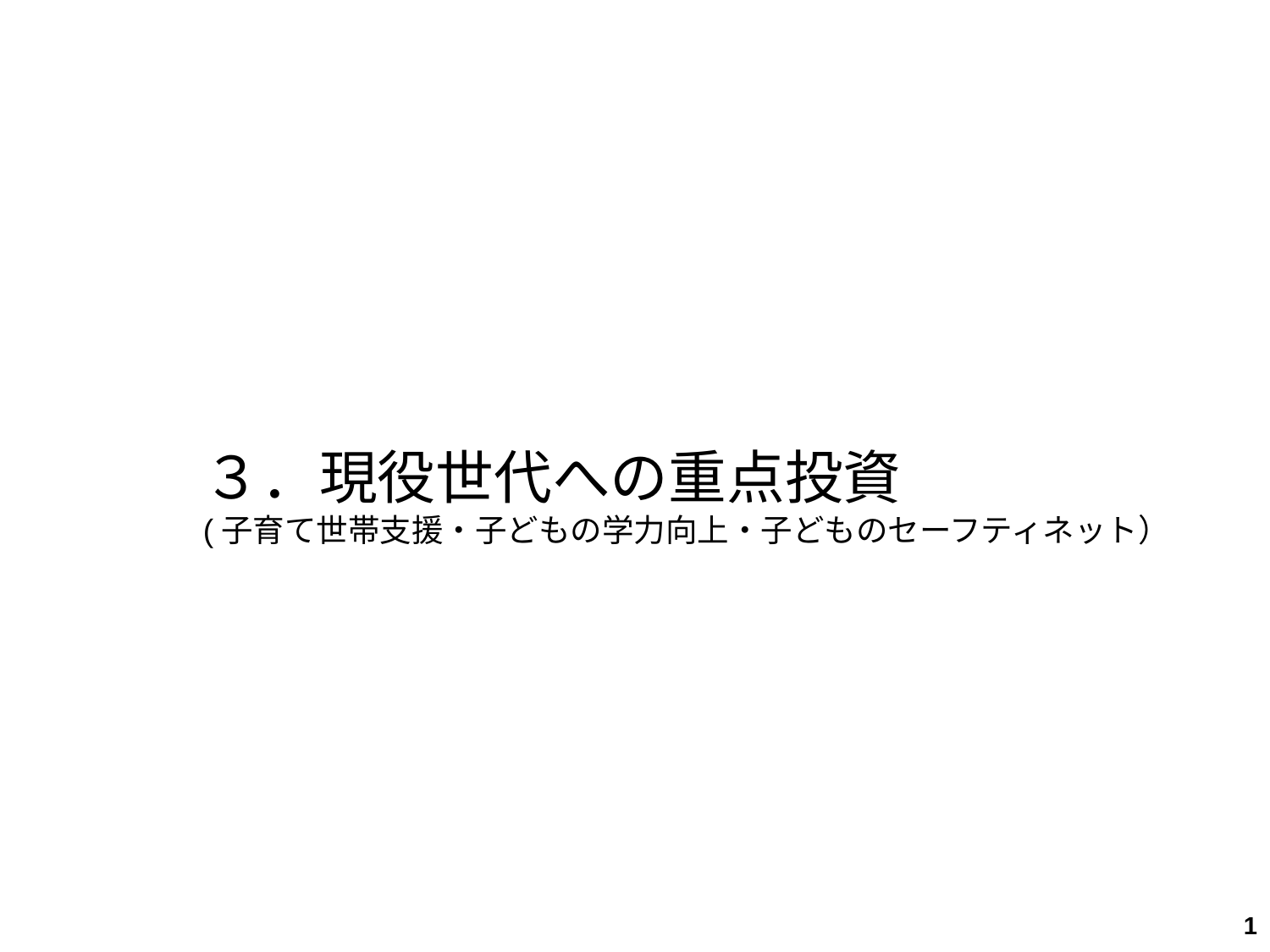

３．現役世代への重点投資
(子育て世帯支援・子どもの学力向上・子どものセーフティネット）
1